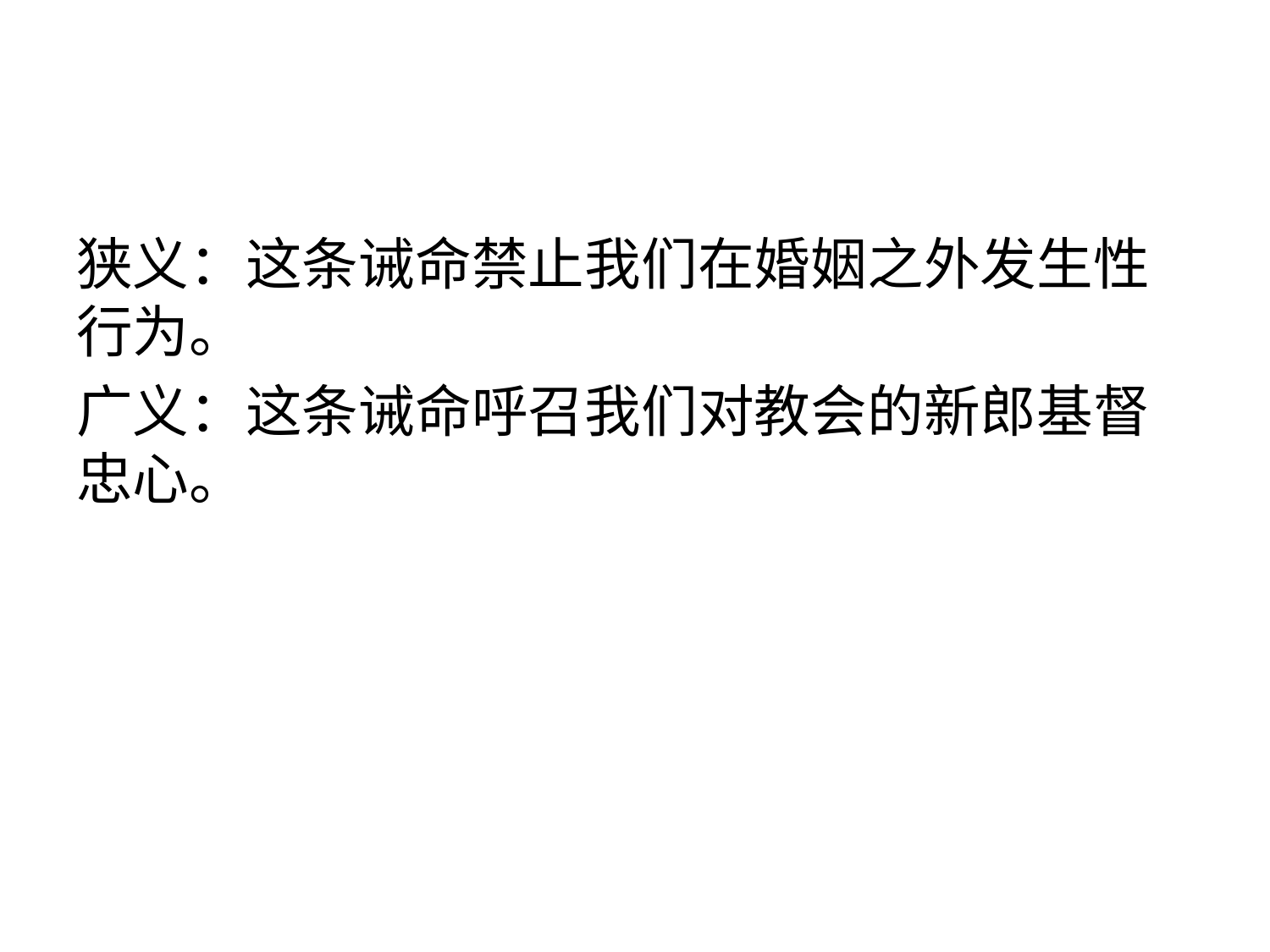

#
狭义：这条诫命禁止我们在婚姻之外发生性行为。
广义：这条诫命呼召我们对教会的新郎基督忠心。